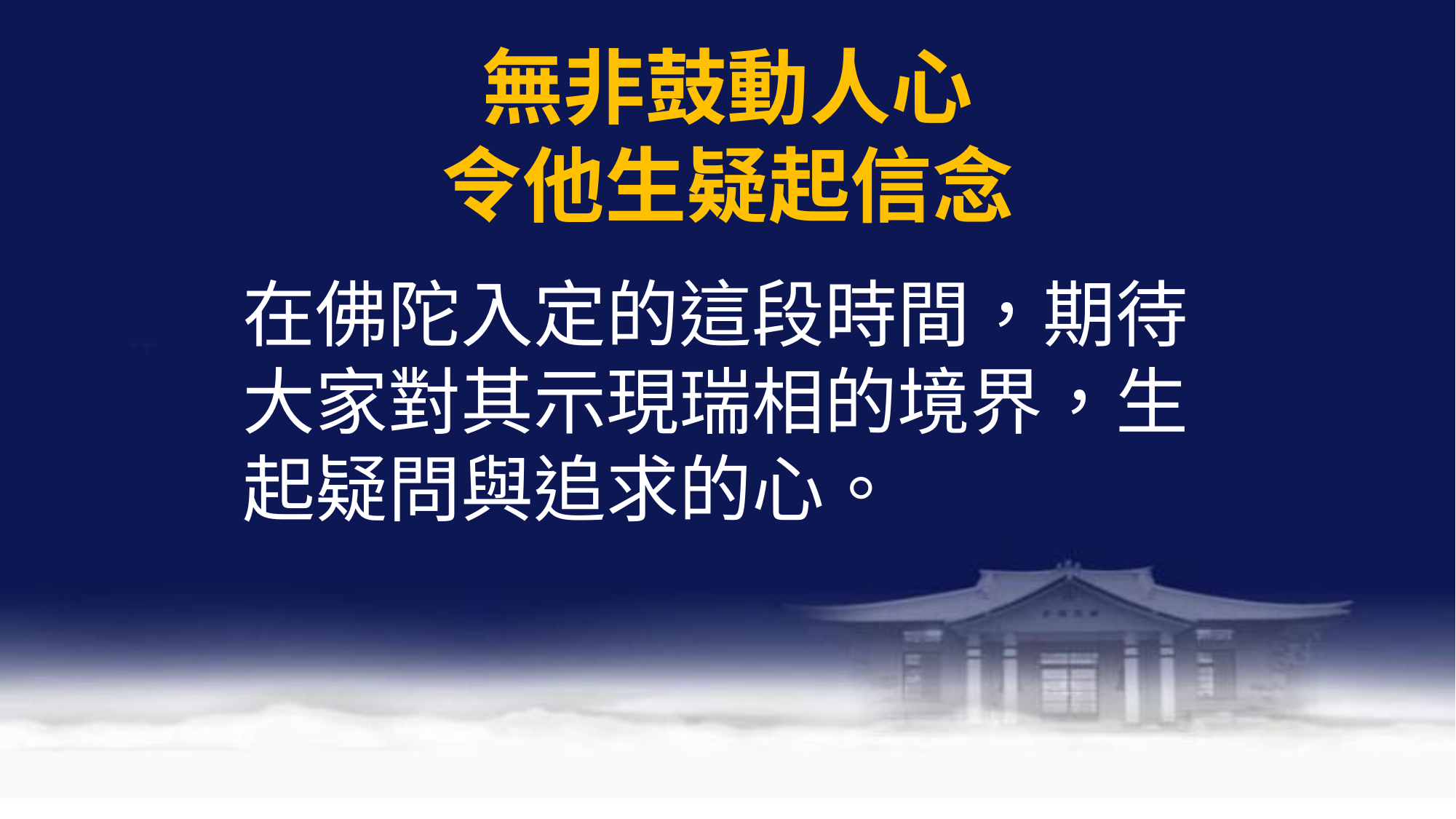

# 無非鼓動人心 令他生疑起信念
在佛陀入定的這段時間，期待大家對其示現瑞相的境界，生起疑問與追求的心。